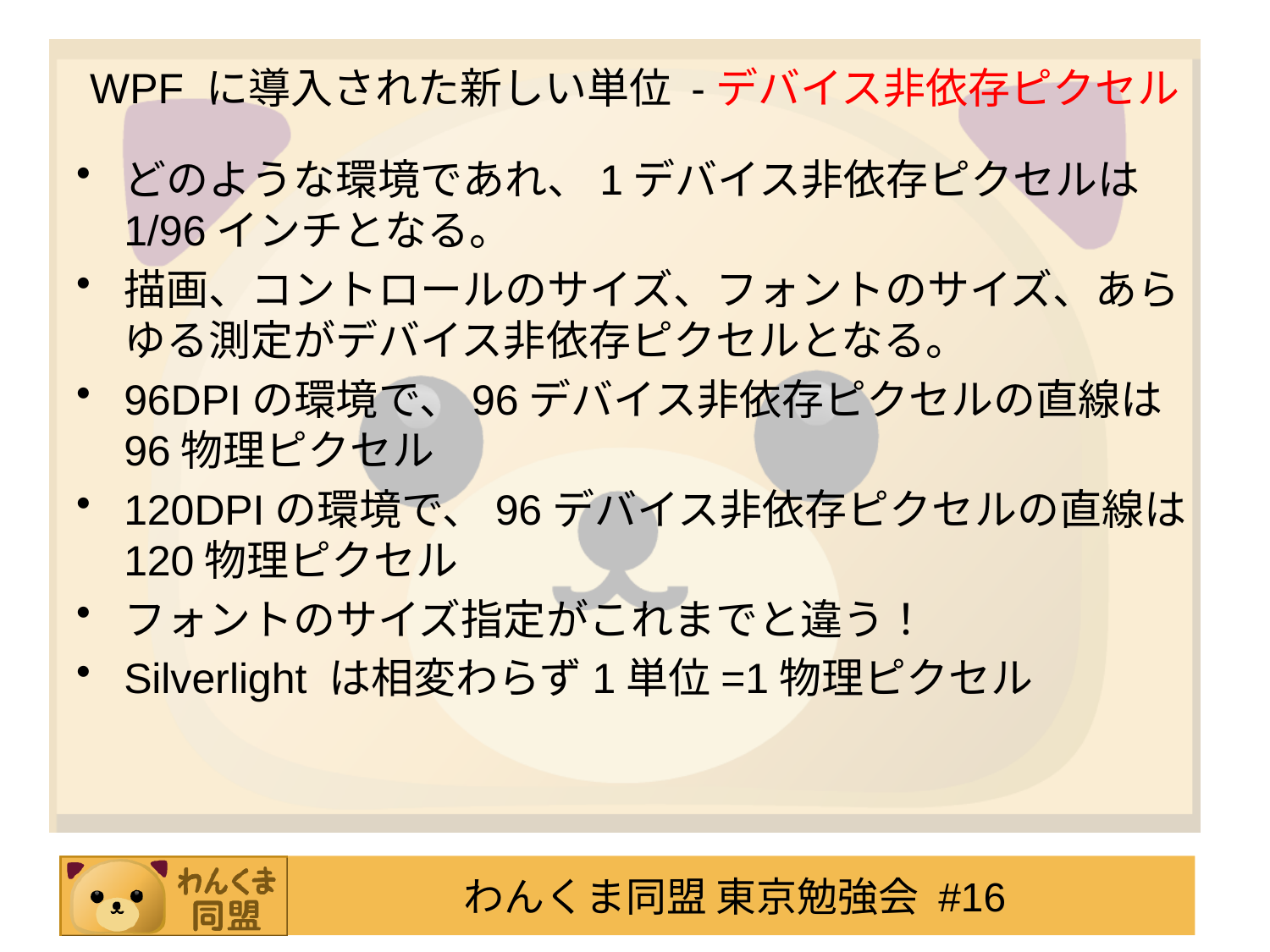

# WPF に導入された新しい単位 -デバイス非依存ピクセル
どのような環境であれ、1デバイス非依存ピクセルは1/96インチとなる。
描画、コントロールのサイズ、フォントのサイズ、あらゆる測定がデバイス非依存ピクセルとなる。
96DPIの環境で、96デバイス非依存ピクセルの直線は96物理ピクセル
120DPIの環境で、96デバイス非依存ピクセルの直線は120物理ピクセル
フォントのサイズ指定がこれまでと違う！
Silverlight は相変わらず1単位=1物理ピクセル